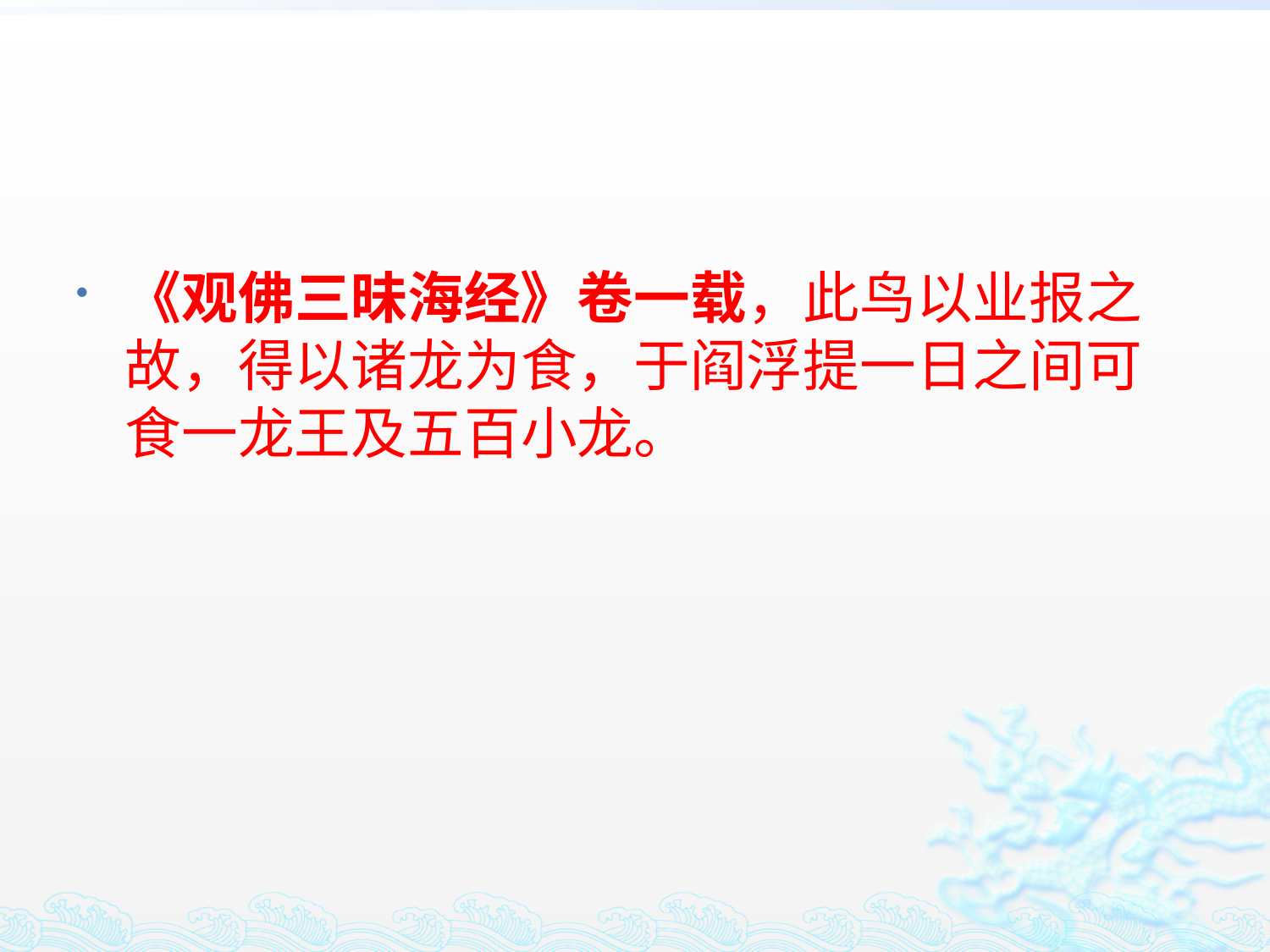

《观佛三昧海经》卷一载，此鸟以业报之故，得以诸龙为食，于阎浮提一日之间可食一龙王及五百小龙。